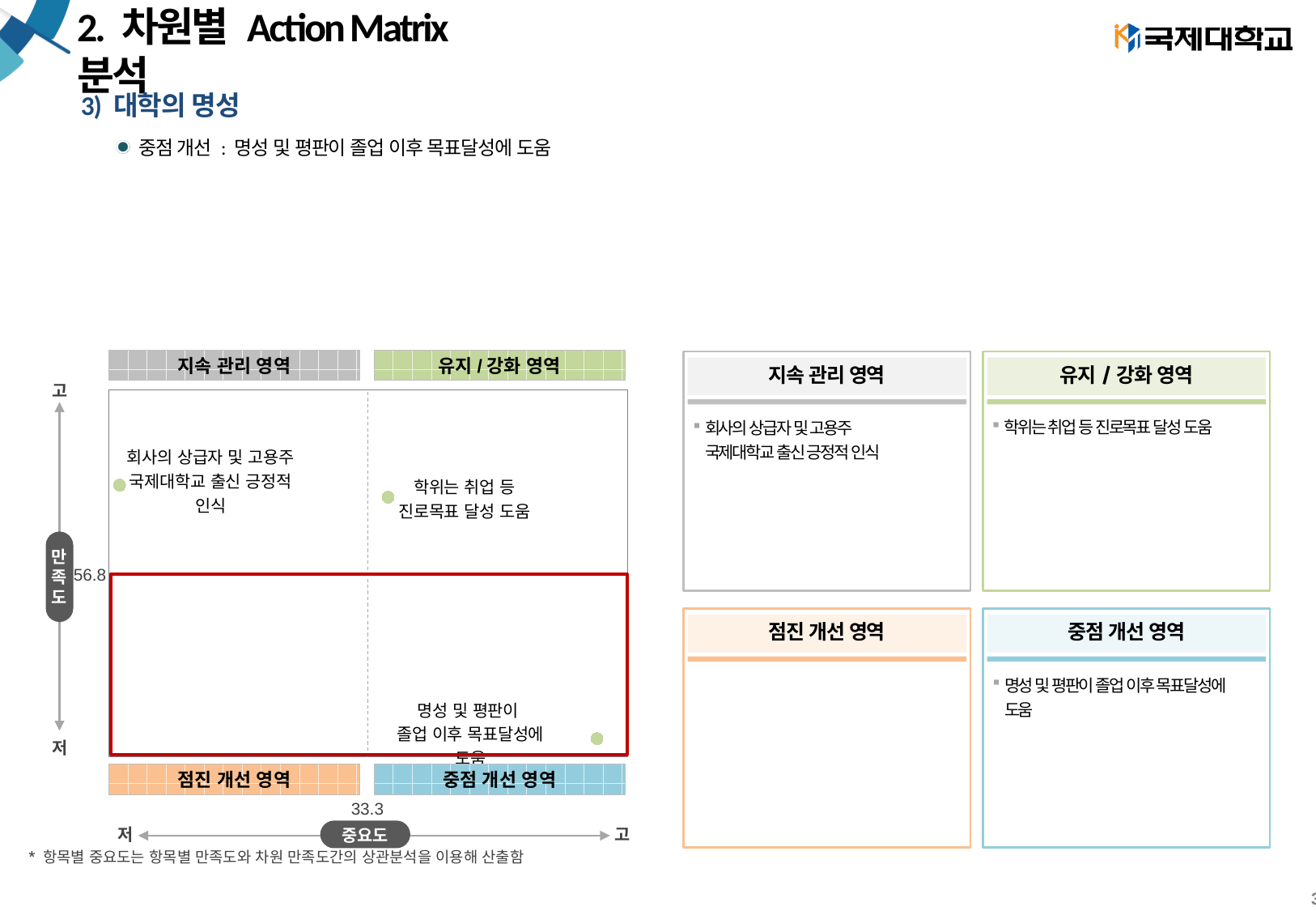

# 2. 차원별 Action Matrix 분석
3) 대학의 명성
중점 개선 : 명성 및 평판이 졸업 이후 목표달성에 도움

### Chart

| Category | Y축 |
|---|---|
지속 관리 영역
유지/강화 영역

지속 관리 영역

유지/강화 영역

고
만
족
도
저
학위는 취업 등 진로목표 달성 도움

회사의 상급자 및 고용주
국제대학교 출신 긍정적 인식
56.8

점진 개선 영역

중점 개선 영역

명성 및 평판이 졸업 이후 목표달성에
도움
점진 개선 영역
중점 개선 영역
33.3
중요도
저
고
* 항목별 중요도는 항목별 만족도와 차원 만족도간의 상관분석을 이용해 산출함